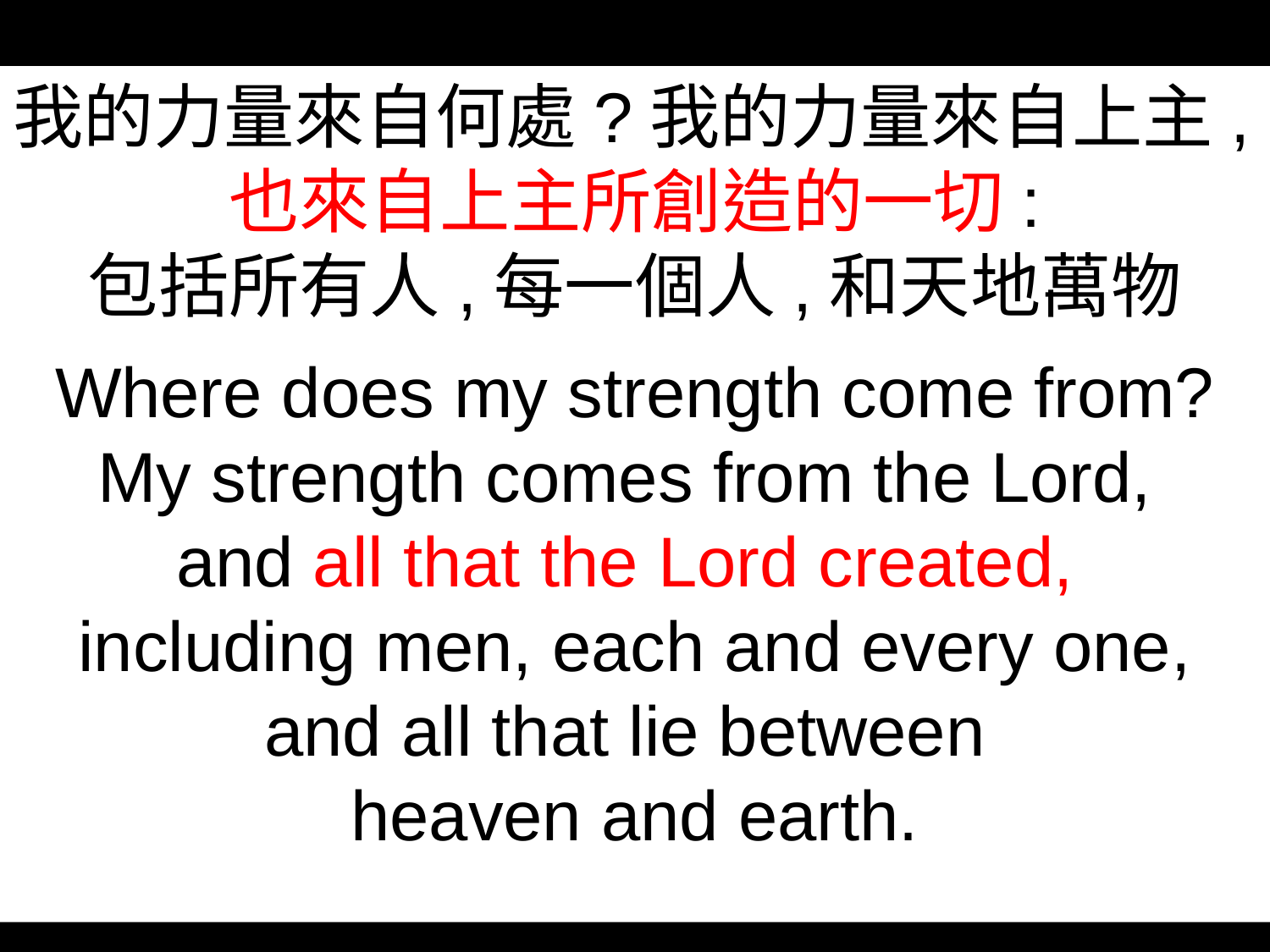

我的力量來自何處?我的力量來自上主,也來自上主所創造的一切:
包括所有人,每一個人,和天地萬物
Where does my strength come from? My strength comes from the Lord,
and all that the Lord created,
including men, each and every one, and all that lie between
heaven and earth.